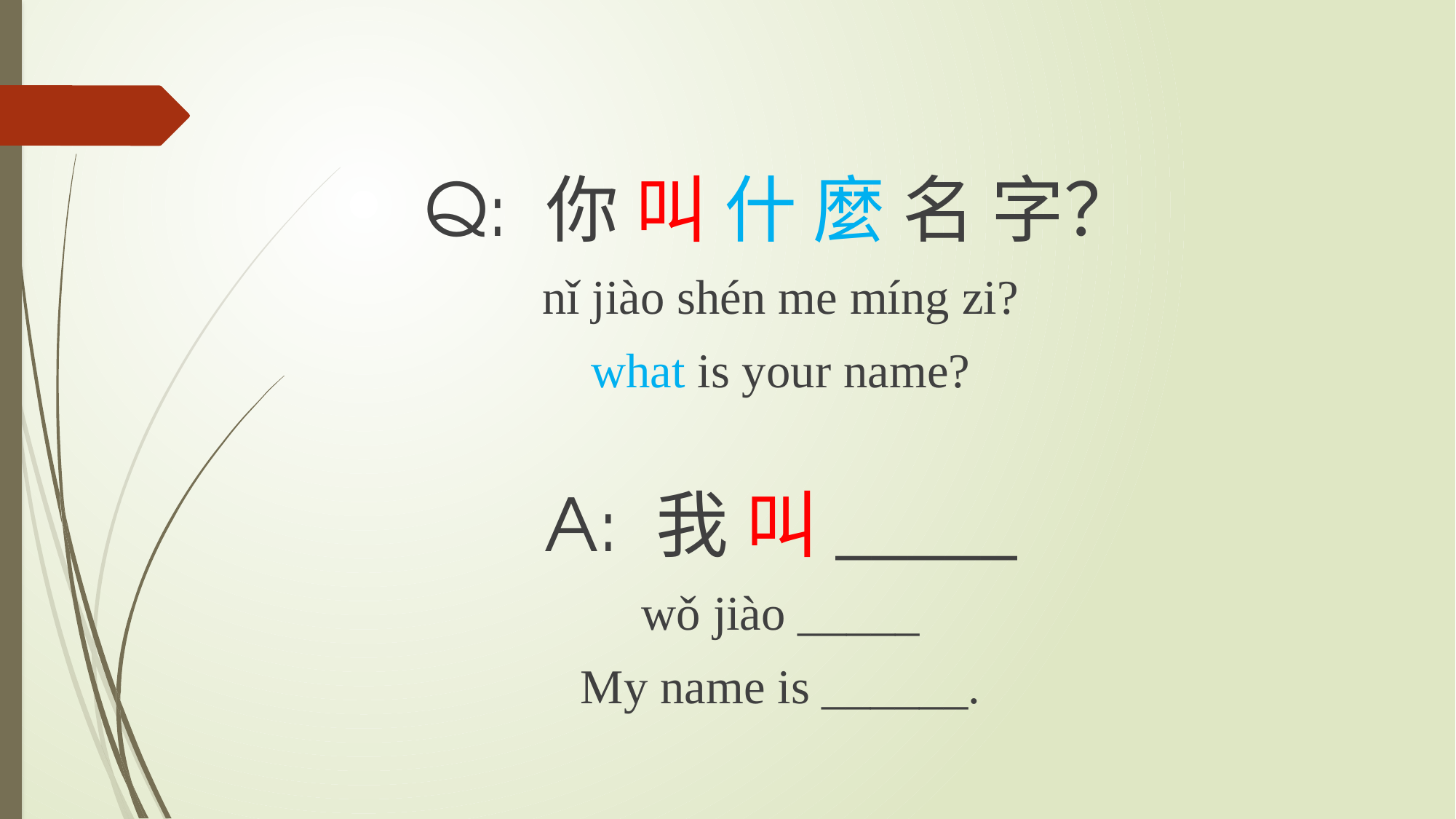

Q: 你 叫 什 麼 名 字？
nǐ jiào shén me míng zi?
what is your name?

A: 我 叫_____
wǒ jiào _____
My name is ______.